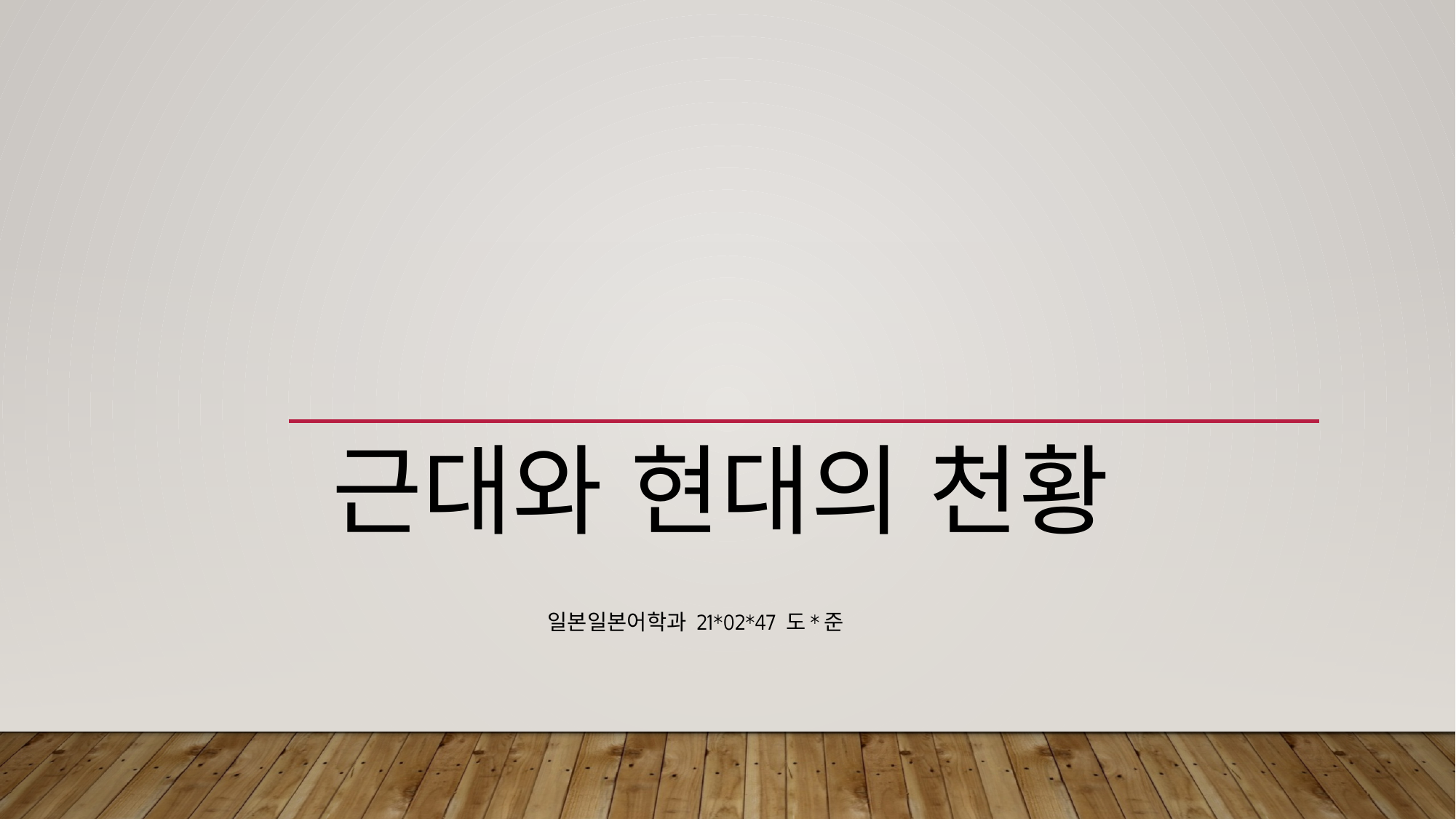

# 근대와 현대의 천황
일본일본어학과 21*02*47 도*준